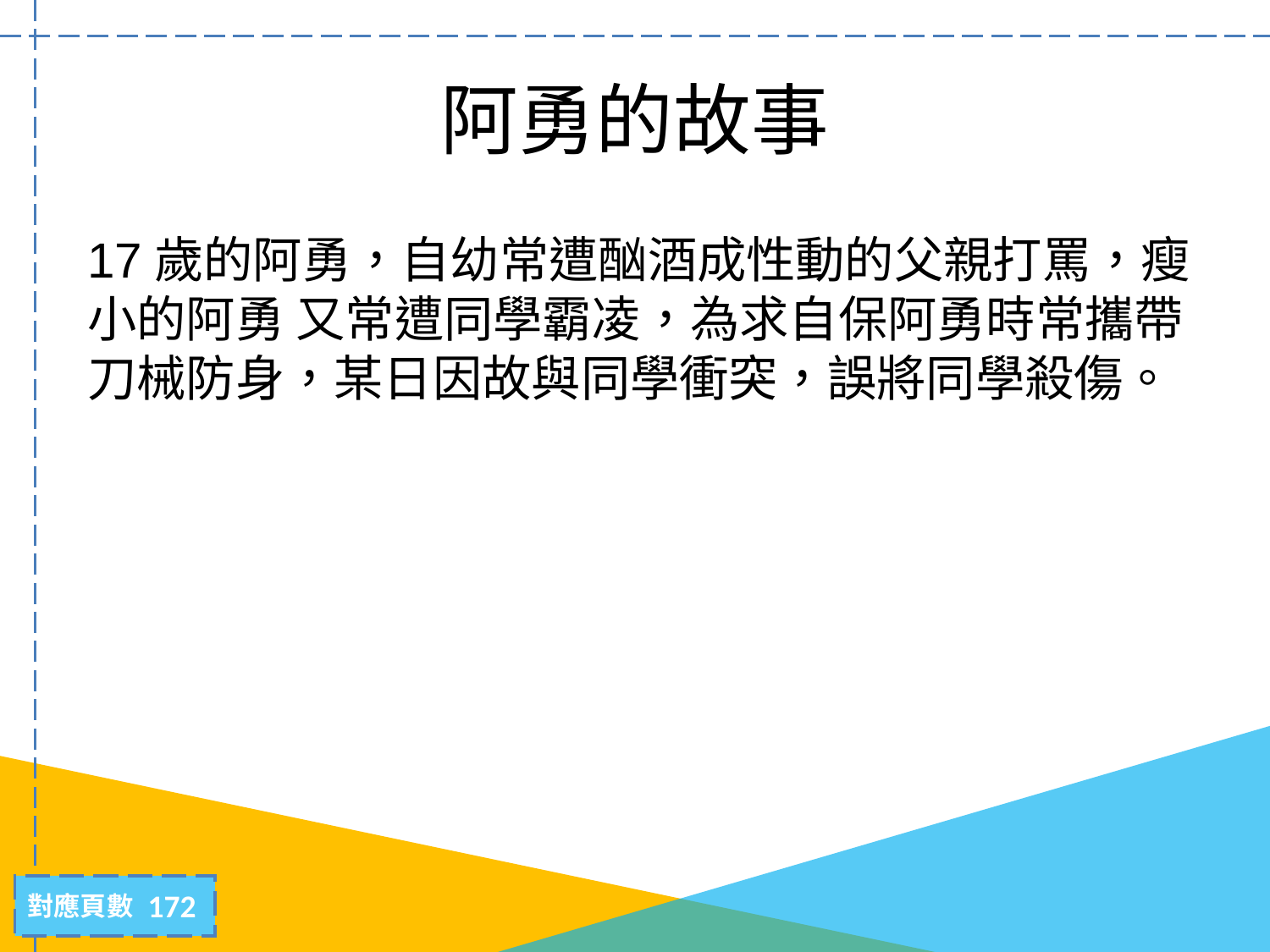

# 阿勇的故事
17歲的阿勇，自幼常遭酗酒成性動的父親打罵，瘦小的阿勇 又常遭同學霸凌，為求自保阿勇時常攜帶刀械防身，某日因故與同學衝突，誤將同學殺傷。
172